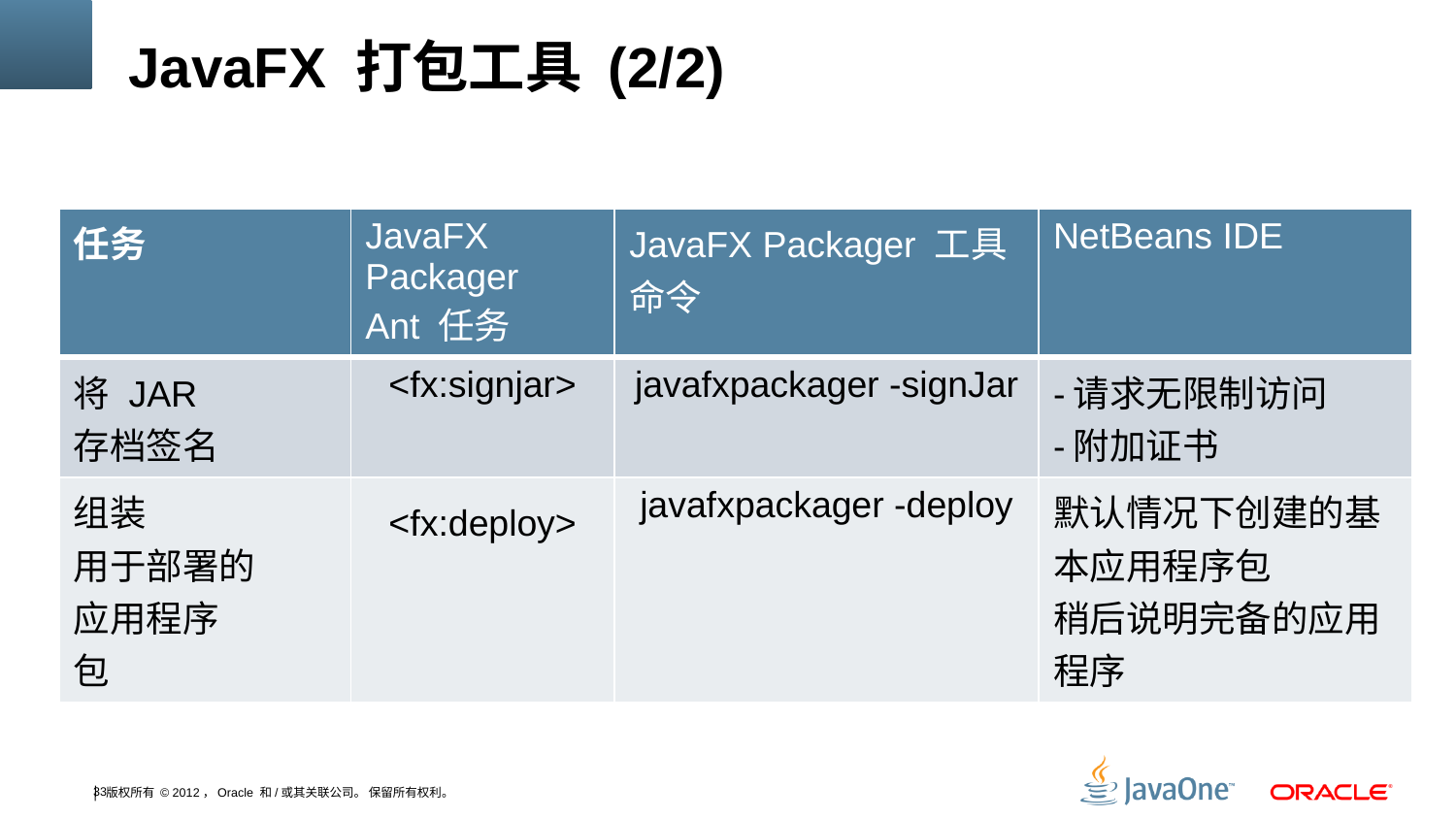

# JavaFX 打包工具 (2/2)

| 任务 | JavaFX Packager Ant 任务 | JavaFX Packager 工具命令 | NetBeans IDE |
| --- | --- | --- | --- |
| 将 JAR 存档签名 | <fx:signjar> | javafxpackager -signJar | -请求无限制访问 -附加证书 |
| 组装 用于部署的 应用程序 包 | <fx:deploy> | javafxpackager -deploy | 默认情况下创建的基本应用程序包 稍后说明完备的应用程序 |